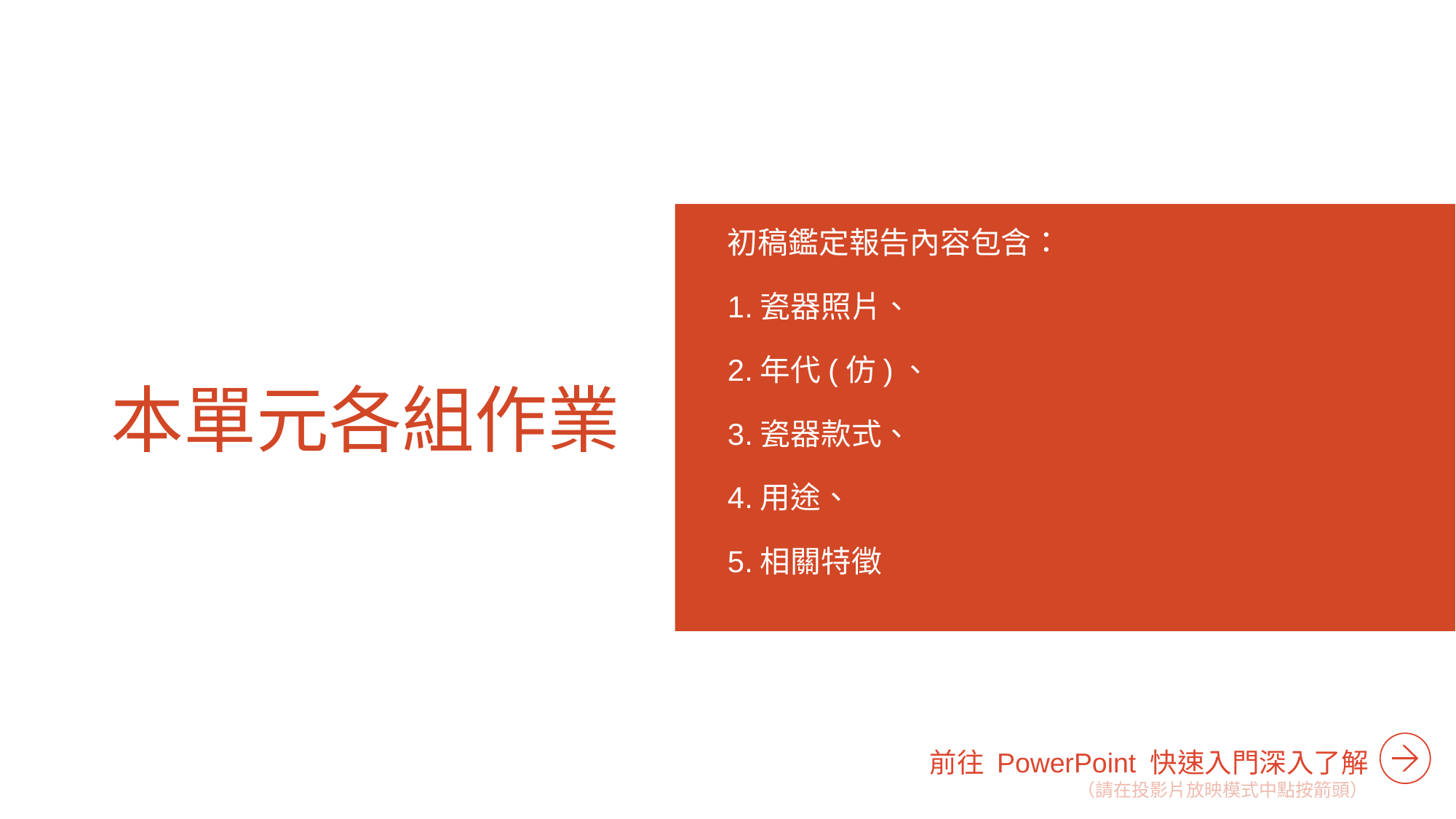

初稿鑑定報告內容包含：
1.瓷器照片、
2.年代(仿)、
3.瓷器款式、
4.用途、
5.相關特徵
# 本單元各組作業
前往 PowerPoint 快速入門​​深入了解

（請在投影片放映模式中點按箭頭）